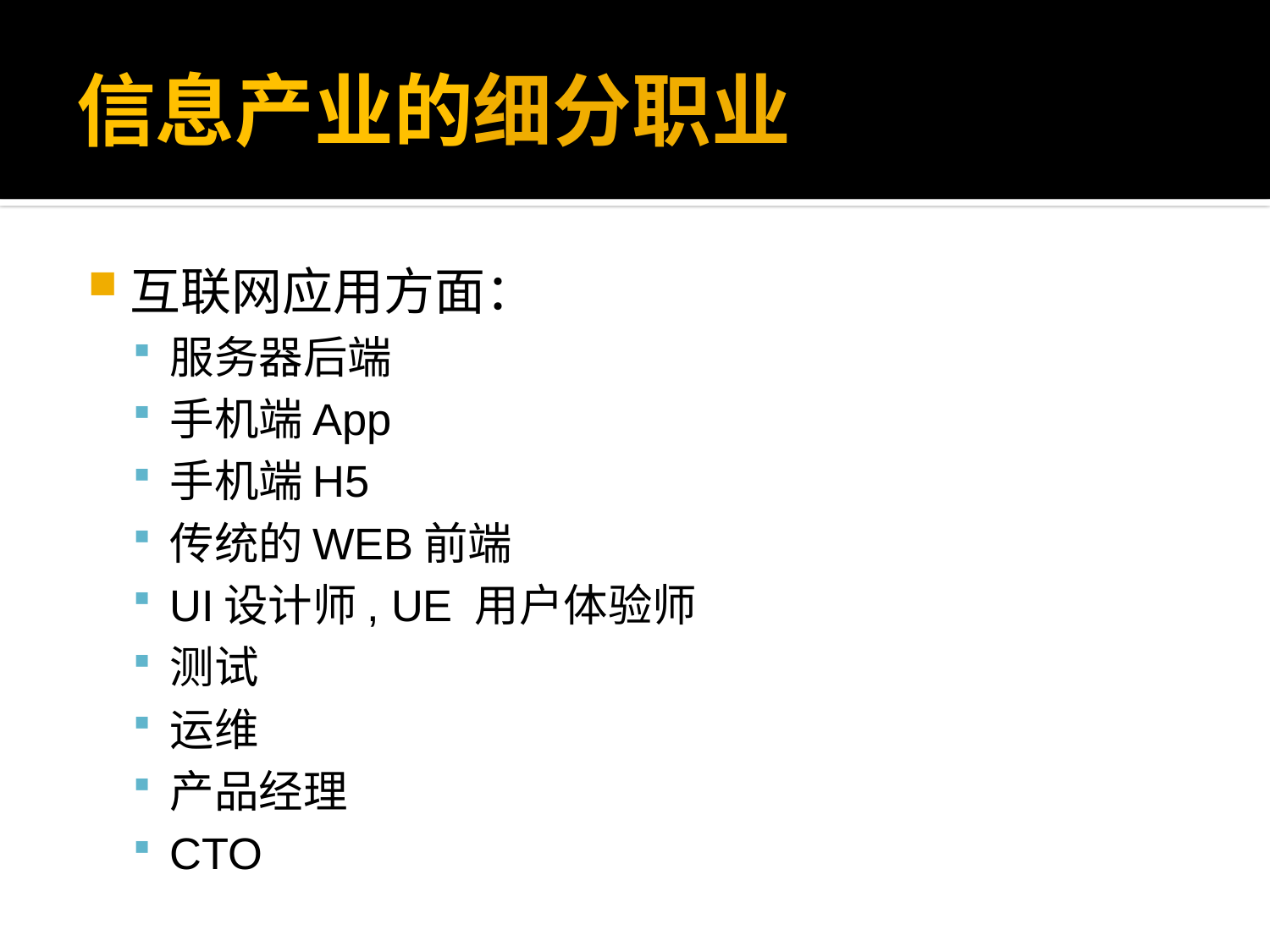

# 信息产业的细分职业
互联网应用方面：
服务器后端
手机端App
手机端H5
传统的WEB前端
UI设计师, UE 用户体验师
测试
运维
产品经理
CTO